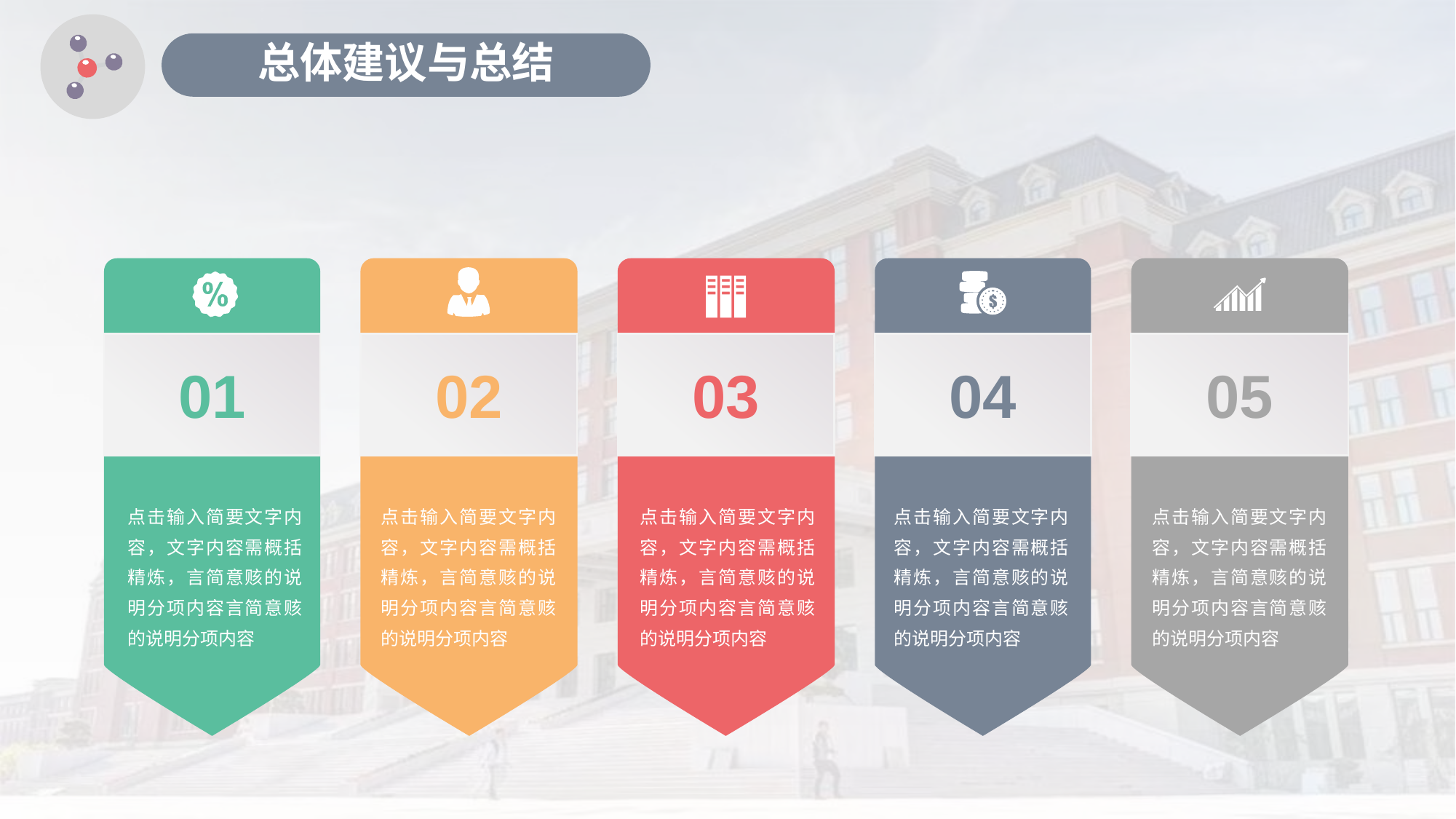

总体建议与总结

01
点击输入简要文字内容，文字内容需概括精炼，言简意赅的说明分项内容言简意赅的说明分项内容

02
点击输入简要文字内容，文字内容需概括精炼，言简意赅的说明分项内容言简意赅的说明分项内容

03
点击输入简要文字内容，文字内容需概括精炼，言简意赅的说明分项内容言简意赅的说明分项内容

04
点击输入简要文字内容，文字内容需概括精炼，言简意赅的说明分项内容言简意赅的说明分项内容

05
点击输入简要文字内容，文字内容需概括精炼，言简意赅的说明分项内容言简意赅的说明分项内容